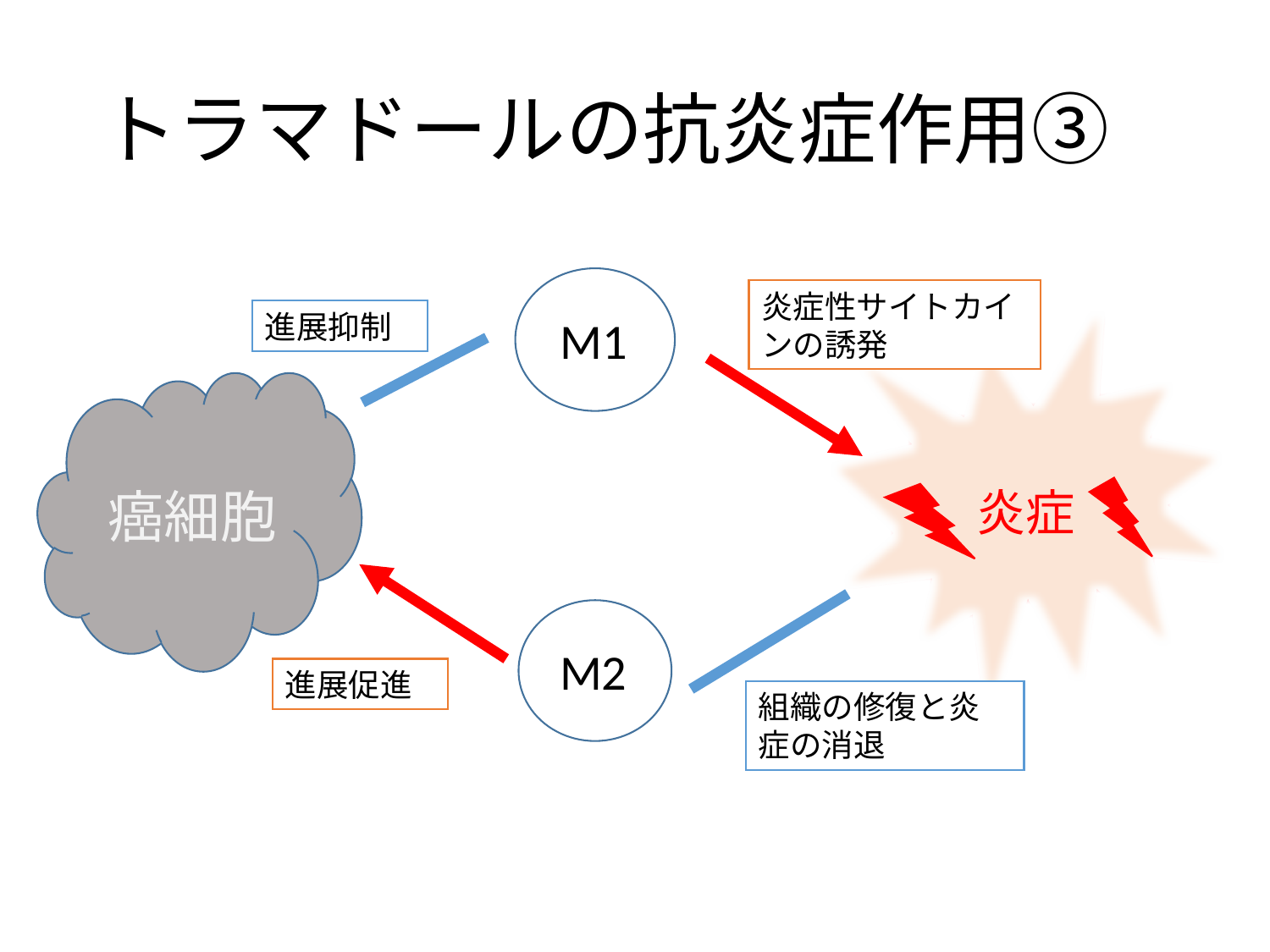

# トラマドールの抗炎症作用③

炎症性サイトカインの誘発
進展抑制
M1

癌細胞
炎症

M2
進展促進
組織の修復と炎症の消退